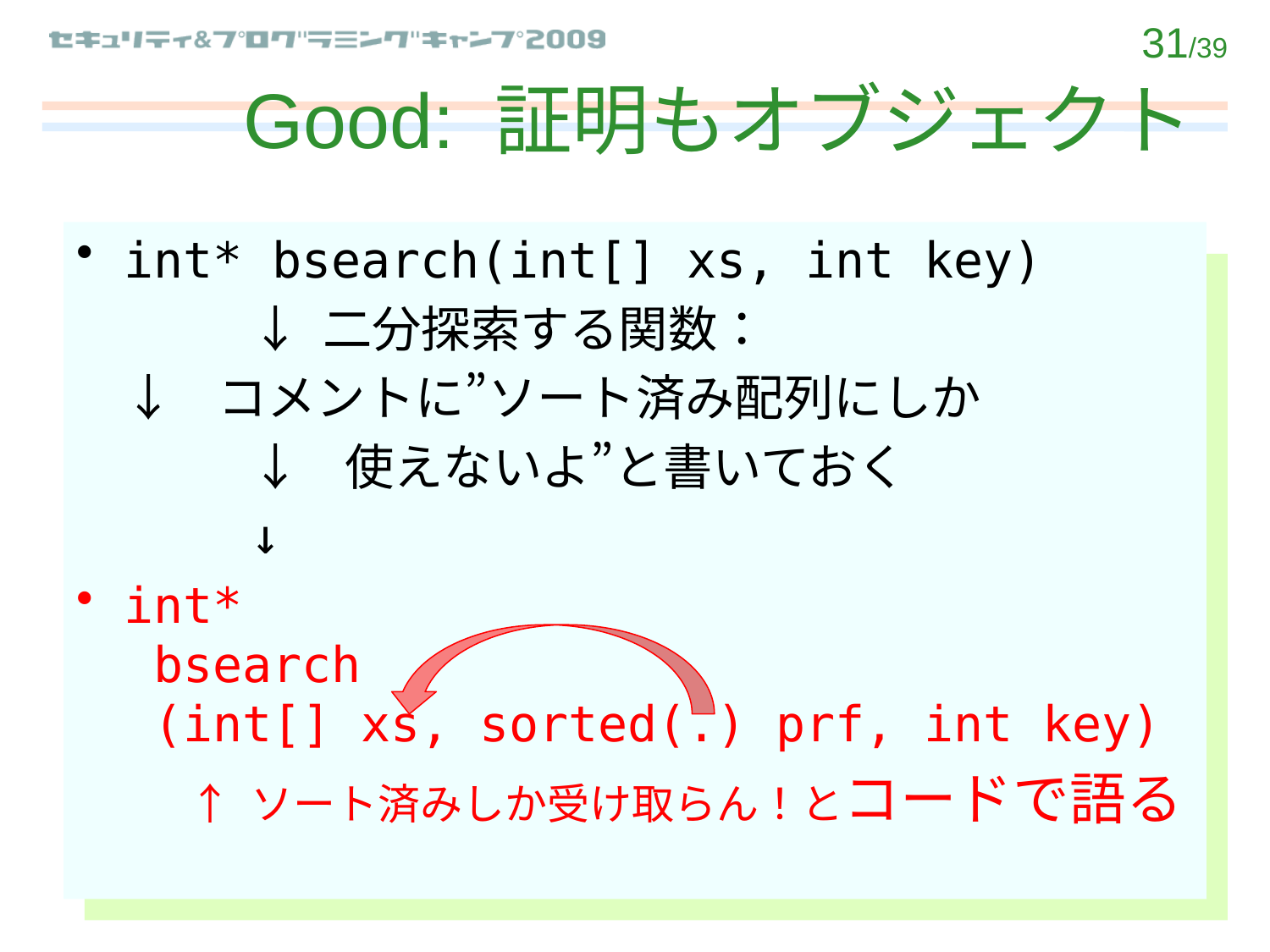

# Good: 証明もオブジェクト
int* bsearch(int[] xs, int key)
		↓ 二分探索する関数：
  	↓   コメントに”ソート済み配列にしか
		↓   使えないよ”と書いておく
		↓
int*
 bsearch
 (int[] xs, sorted(.) prf, int key)
	 ↑ ソート済みしか受け取らん！とコードで語る